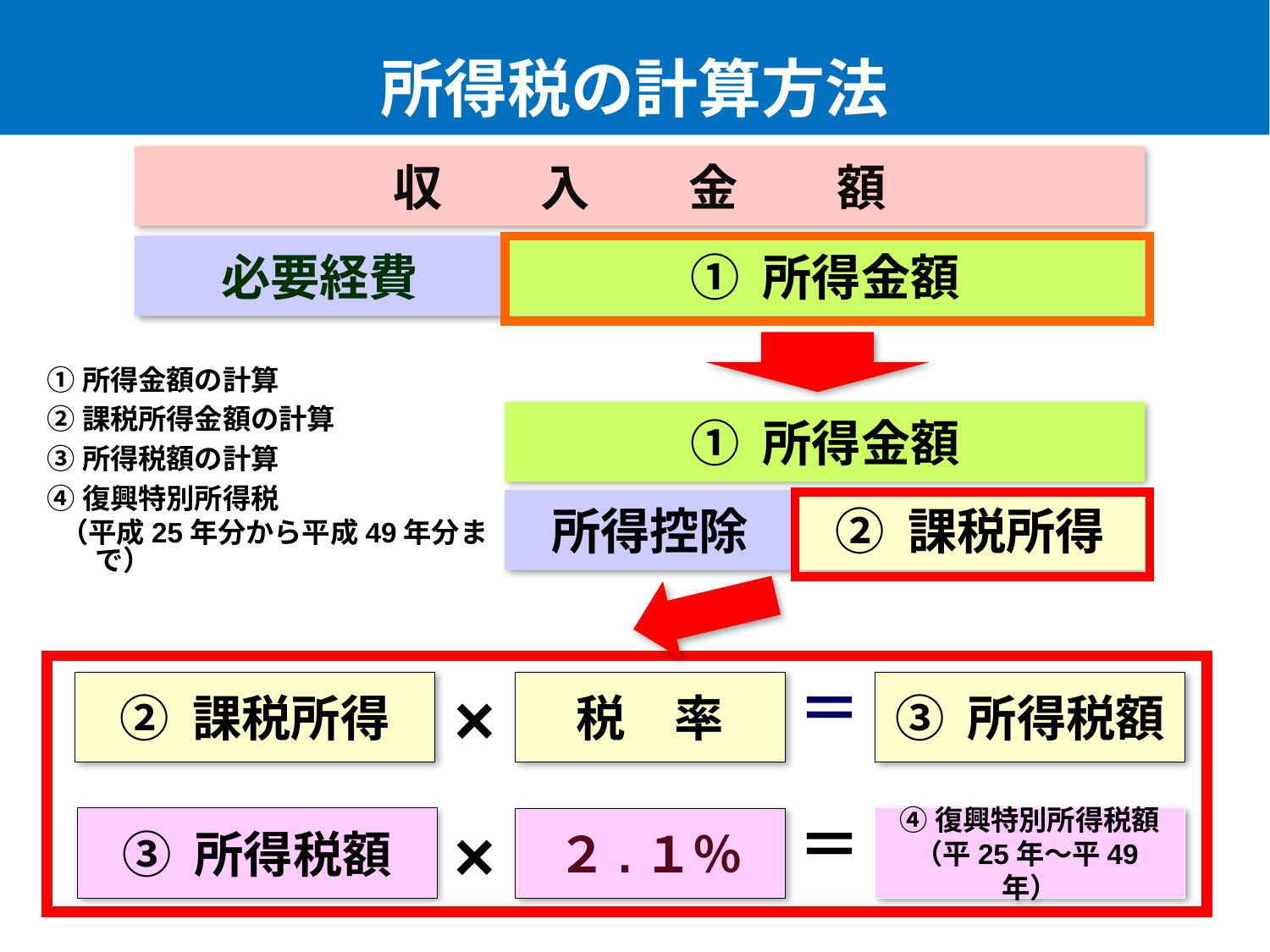

# 所得税の計算方法
収　　入　　金　　額
①所得金額の計算
②課税所得金額の計算
③所得税額の計算
④復興特別所得税
 （平成25年分から平成49年分まで）
必要経費
① 所得金額

① 所得金額
所得控除
② 課税所得

＝

② 課税所得
×
税　率
③ 所得税額
＝
③ 所得税額
④復興特別所得税額
（平25年～平49年）
×
２.１％